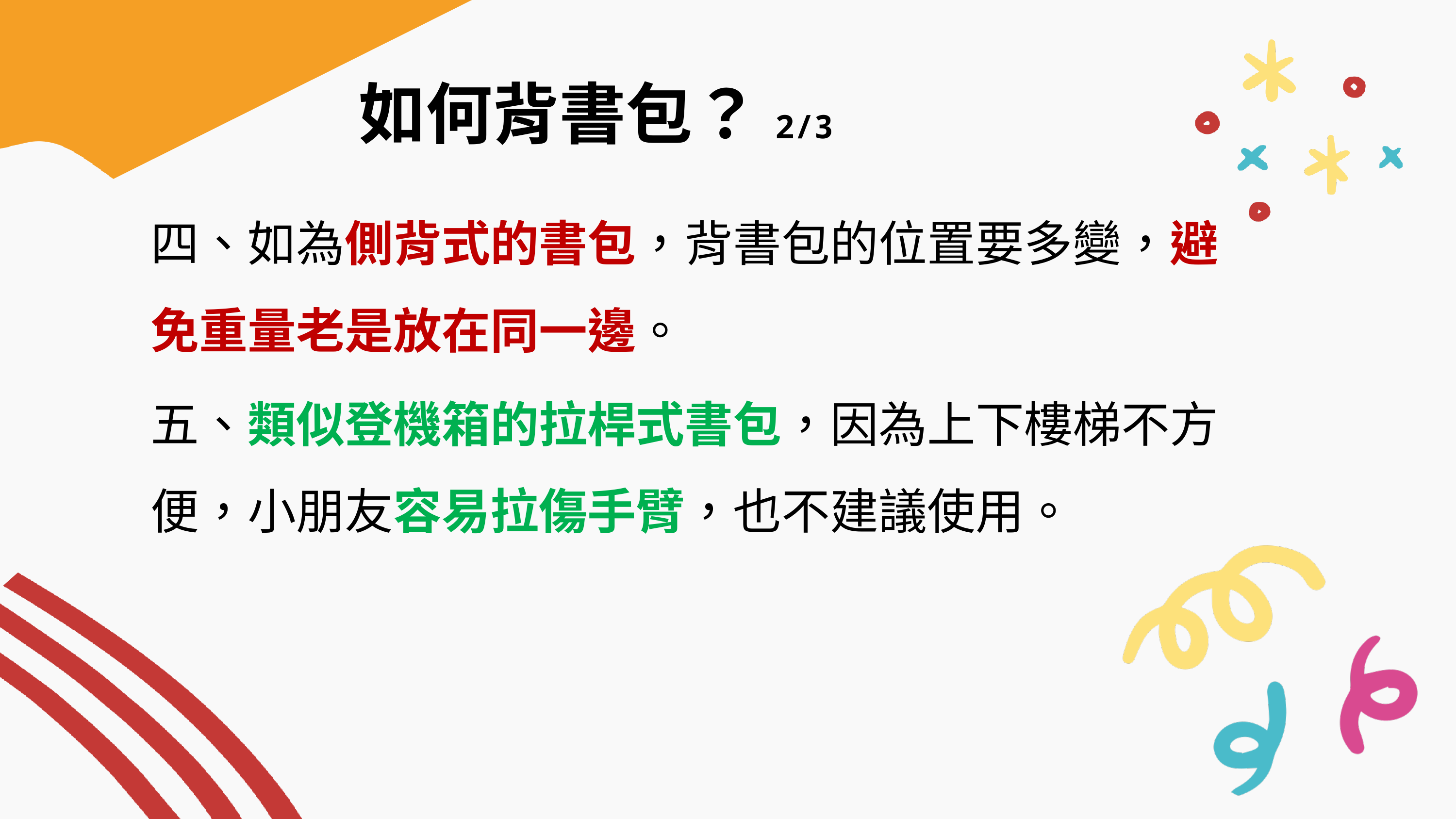

如何背書包？2/3
四、如為側背式的書包，背書包的位置要多變，避免重量老是放在同一邊。
五、類似登機箱的拉桿式書包，因為上下樓梯不方便，小朋友容易拉傷手臂，也不建議使用。